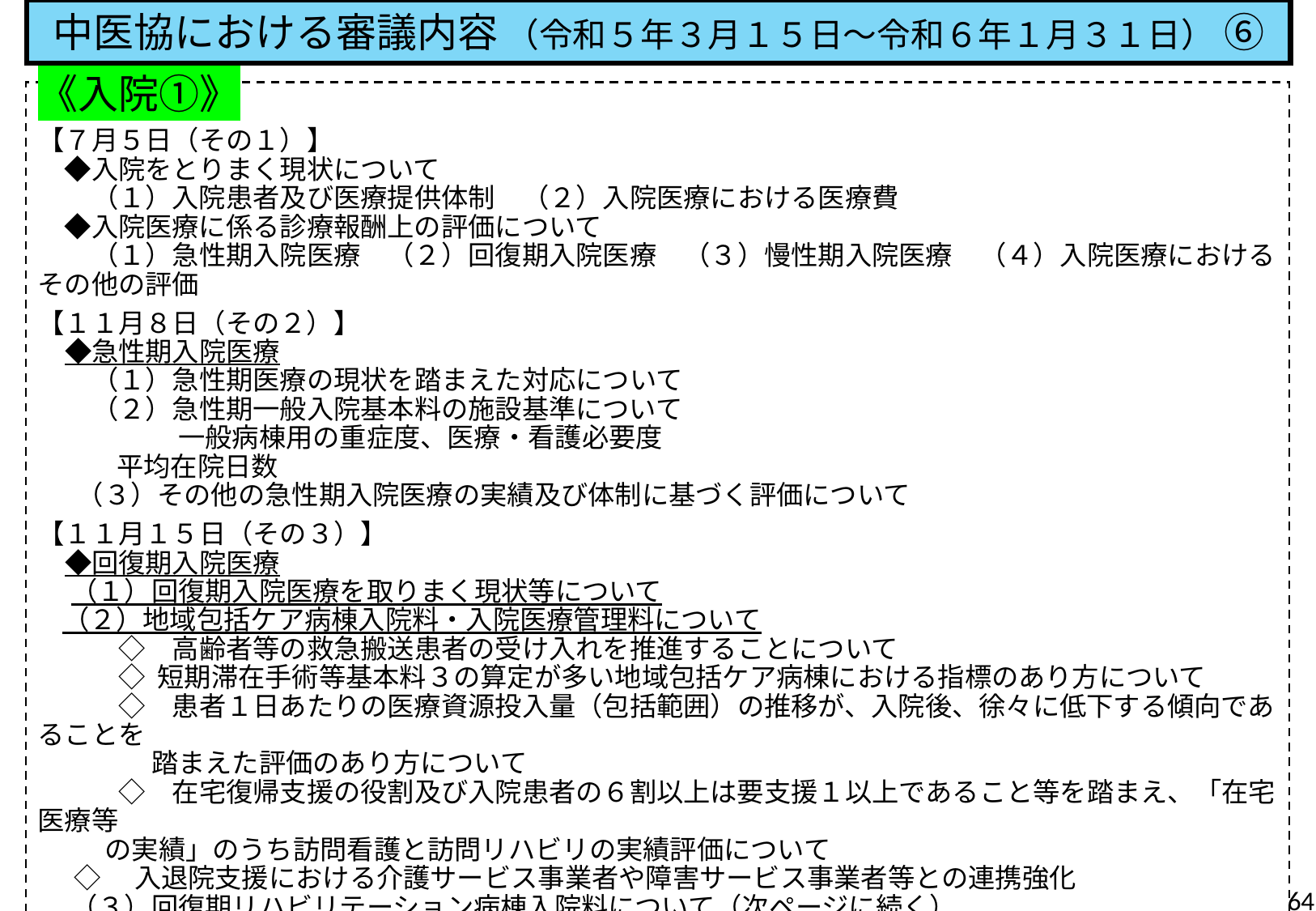

中医協における審議内容 （令和５年３月１５日～令和６年１月３１日） ⑥
《入院①》
【７月５日（その１）】
　◆入院をとりまく現状について
　　（１）入院患者及び医療提供体制　（２）入院医療における医療費
　◆入院医療に係る診療報酬上の評価について
　　（１）急性期入院医療　（２）回復期入院医療　（３）慢性期入院医療　（４）入院医療におけるその他の評価
【１１月８日（その２）】
　◆急性期入院医療
　　（１）急性期医療の現状を踏まえた対応について
　　（２）急性期一般入院基本料の施設基準について
　　　　　 一般病棟用の重症度、医療・看護必要度
            平均在院日数
　  （３）その他の急性期入院医療の実績及び体制に基づく評価について
【１１月１５日（その３）】
　◆回復期入院医療
　 （１）回復期入院医療を取りまく現状等について
   （２）地域包括ケア病棟入院料・入院医療管理料について
　　　◇　高齢者等の救急搬送患者の受け入れを推進することについて
　　　◇  短期滞在手術等基本料３の算定が多い地域包括ケア病棟における指標のあり方について
　　　◇　患者１日あたりの医療資源投入量（包括範囲）の推移が、入院後、徐々に低下する傾向であることを
　　　　 踏まえた評価のあり方について
　　　◇　在宅復帰支援の役割及び入院患者の６割以上は要支援１以上であること等を踏まえ、「在宅医療等
          の実績」のうち訪問看護と訪問リハビリの実績評価について
      ◇　入退院支援における介護サービス事業者や障害サービス事業者等との連携強化
　 （３）回復期リハビリテーション病棟入院料について（次ページに続く）
64